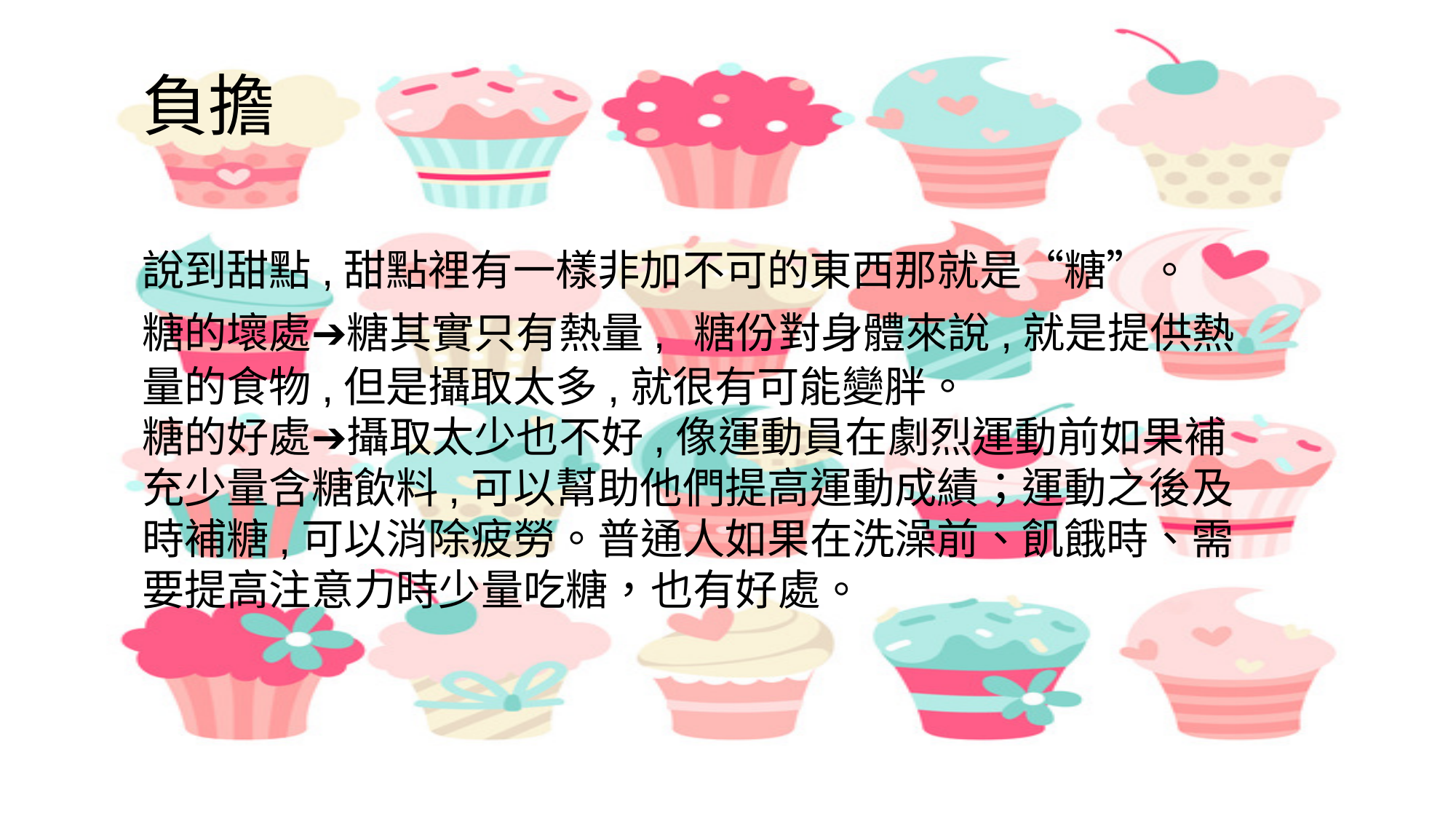

負擔
說到甜點,甜點裡有一樣非加不可的東西那就是“糖”。
糖的壞處➔糖其實只有熱量, 糖份對身體來說,就是提供熱量的食物,但是攝取太多,就很有可能變胖。
糖的好處➔攝取太少也不好,像運動員在劇烈運動前如果補充少量含糖飲料,可以幫助他們提高運動成績；運動之後及時補糖,可以消除疲勞。普通人如果在洗澡前、飢餓時、需要提高注意力時少量吃糖，也有好處。